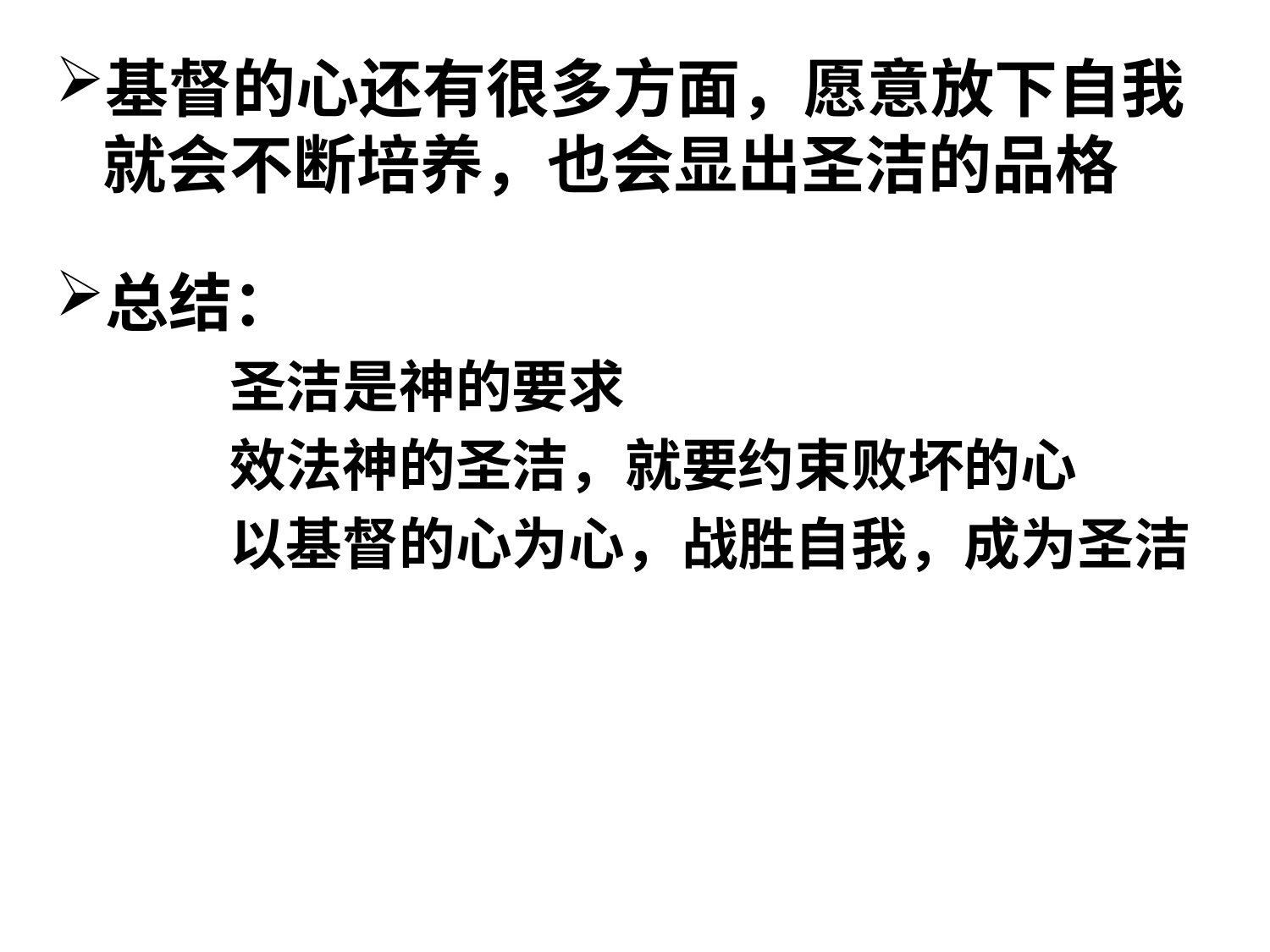

基督的心还有很多方面，愿意放下自我就会不断培养，也会显出圣洁的品格

总结：
		圣洁是神的要求
		效法神的圣洁，就要约束败坏的心
		以基督的心为心，战胜自我，成为圣洁